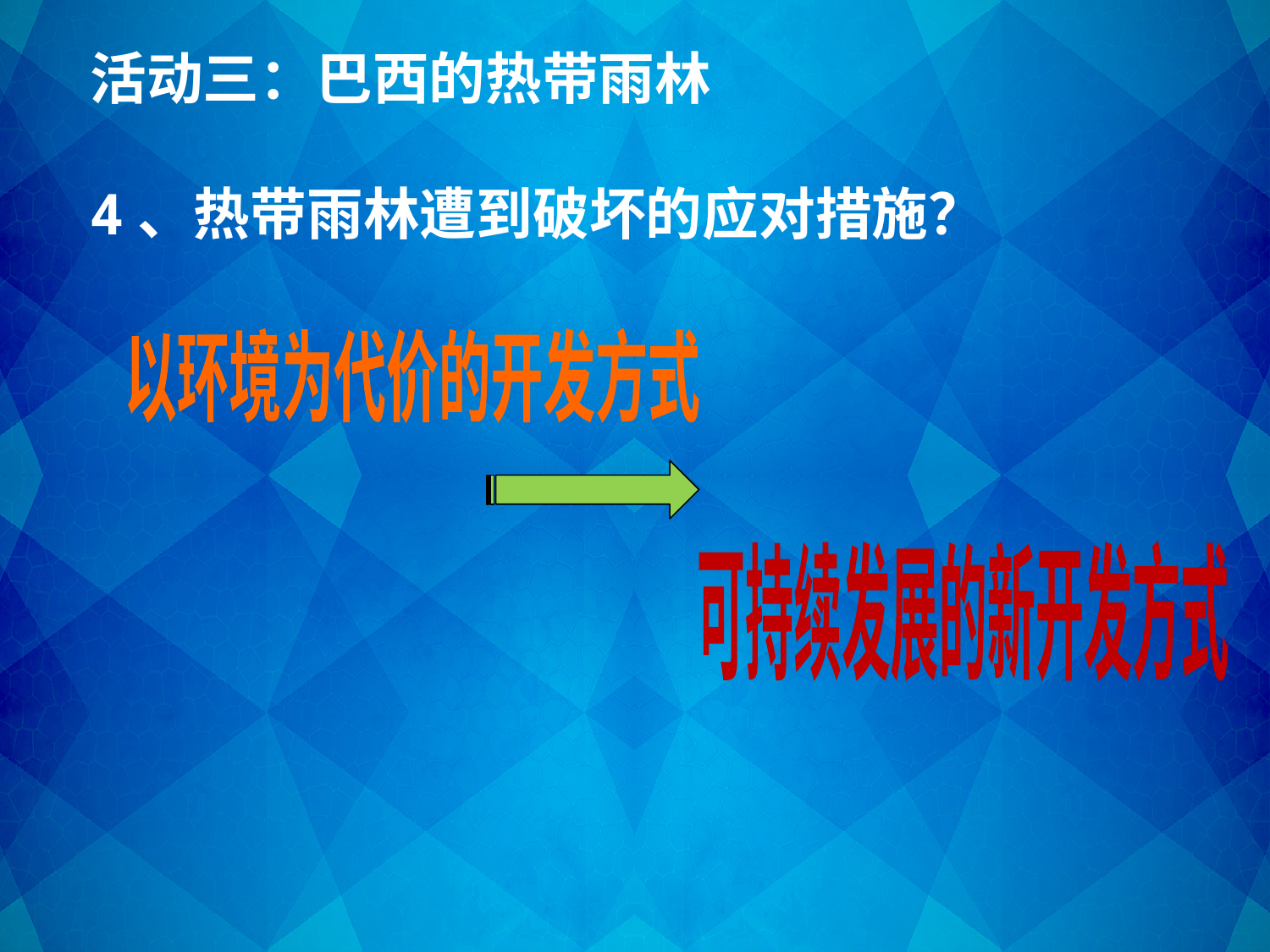

活动三：巴西的热带雨林

4、热带雨林遭到破坏的应对措施？

以环境为代价的开发方式

可持续发展的新开发方式